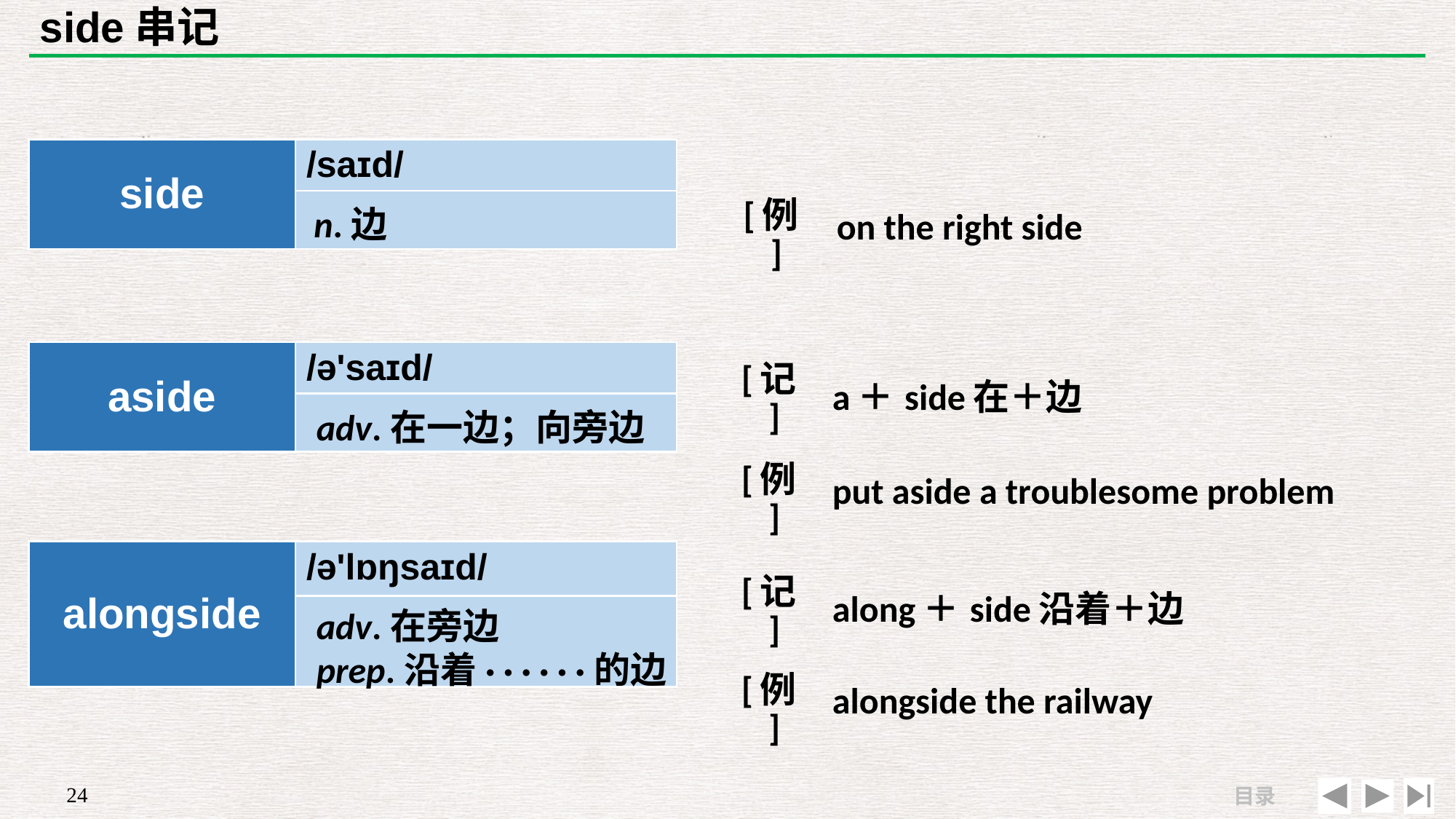

# side串记

|  |  |
| --- | --- |
| [例] | on the right side |
| side | /saɪd/ |
| --- | --- |
|  |  |
n.边
| aside | /ə'saɪd/ |
| --- | --- |
|  |  |
| [记] | a＋side在＋边 |
| --- | --- |
| [例] | put aside a troublesome problem |
adv.在一边；向旁边
| alongside | /ə'lɒŋsaɪd/ |
| --- | --- |
|  |  |
| [记] | along＋side沿着＋边 |
| --- | --- |
| [例] | alongside the railway |
adv.在旁边
prep.沿着· · · · · ·的边